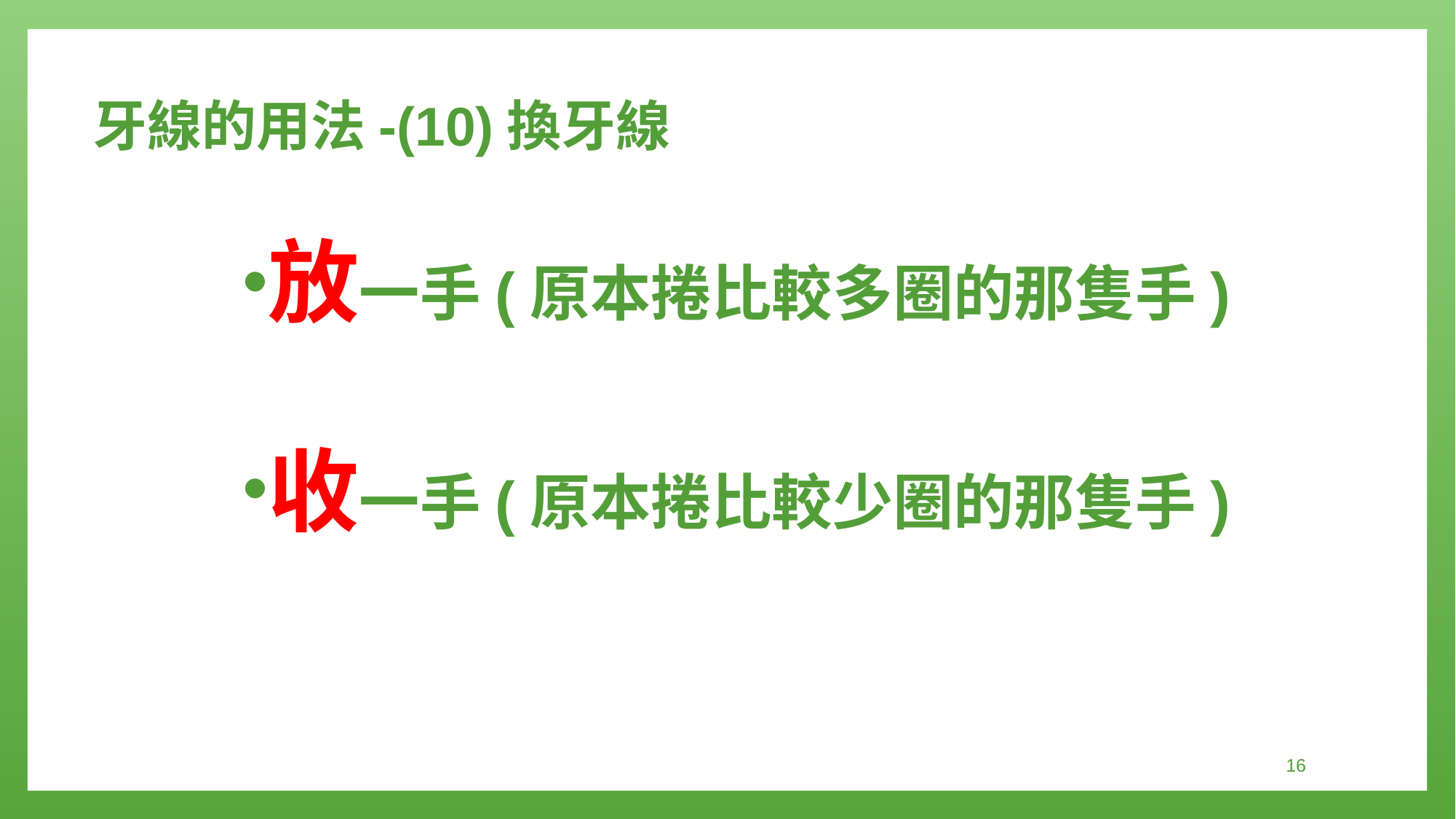

# 牙線的用法-(10)換牙線
放一手(原本捲比較多圈的那隻手)
收一手(原本捲比較少圈的那隻手)
16